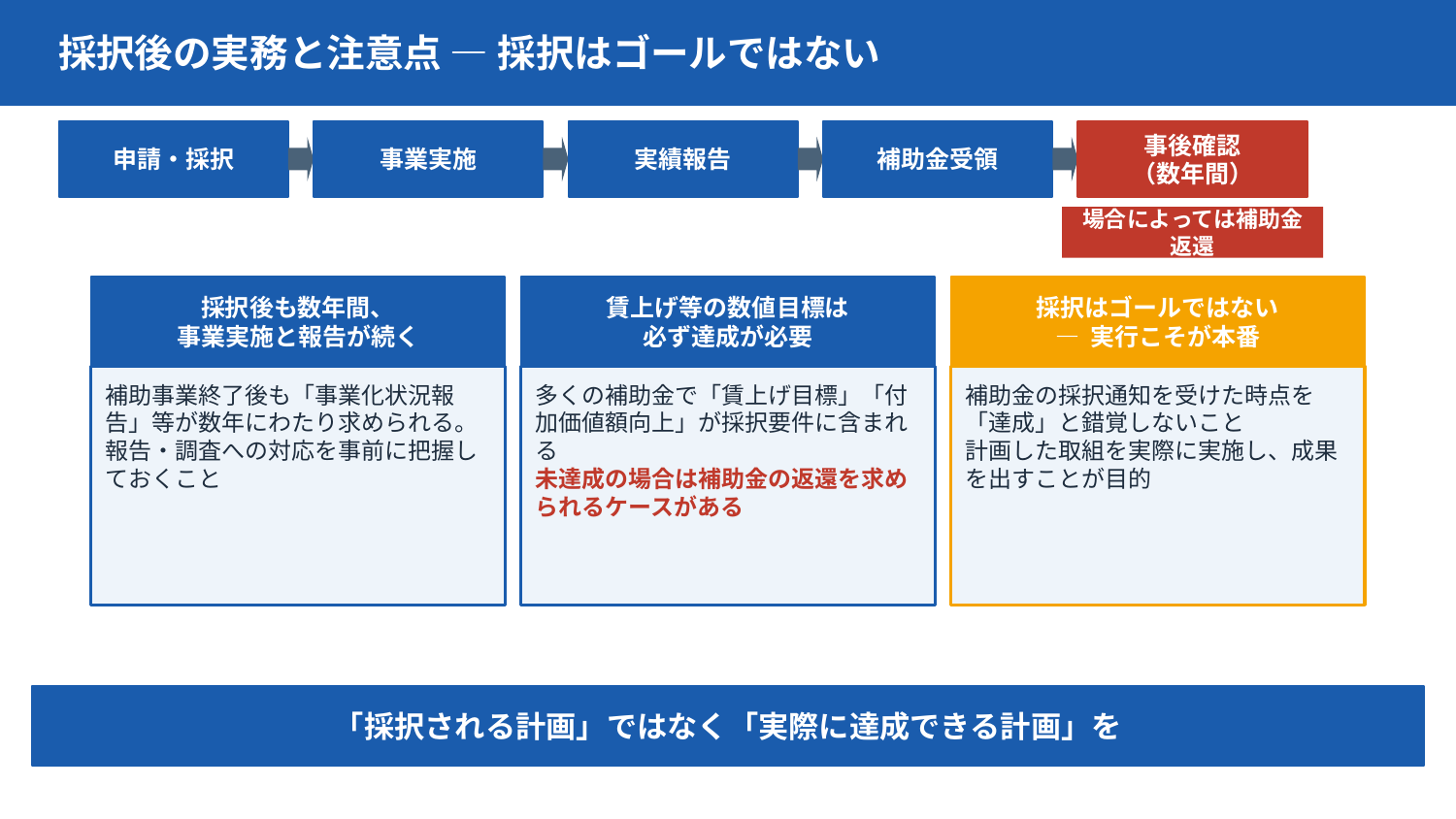

採択後の実務と注意点 — 採択はゴールではない
申請・採択
事業実施
実績報告
補助金受領
事後確認
（数年間）

場合によっては補助金返還
採択後も数年間、
事業実施と報告が続く
賃上げ等の数値目標は
必ず達成が必要
採択はゴールではない
— 実行こそが本番
補助事業終了後も「事業化状況報告」等が数年にわたり求められる。
報告・調査への対応を事前に把握しておくこと
多くの補助金で「賃上げ目標」「付加価値額向上」が採択要件に含まれる
未達成の場合は補助金の返還を求められるケースがある
補助金の採択通知を受けた時点を「達成」と錯覚しないこと
計画した取組を実際に実施し、成果を出すことが目的
「採択される計画」ではなく「実際に達成できる計画」を